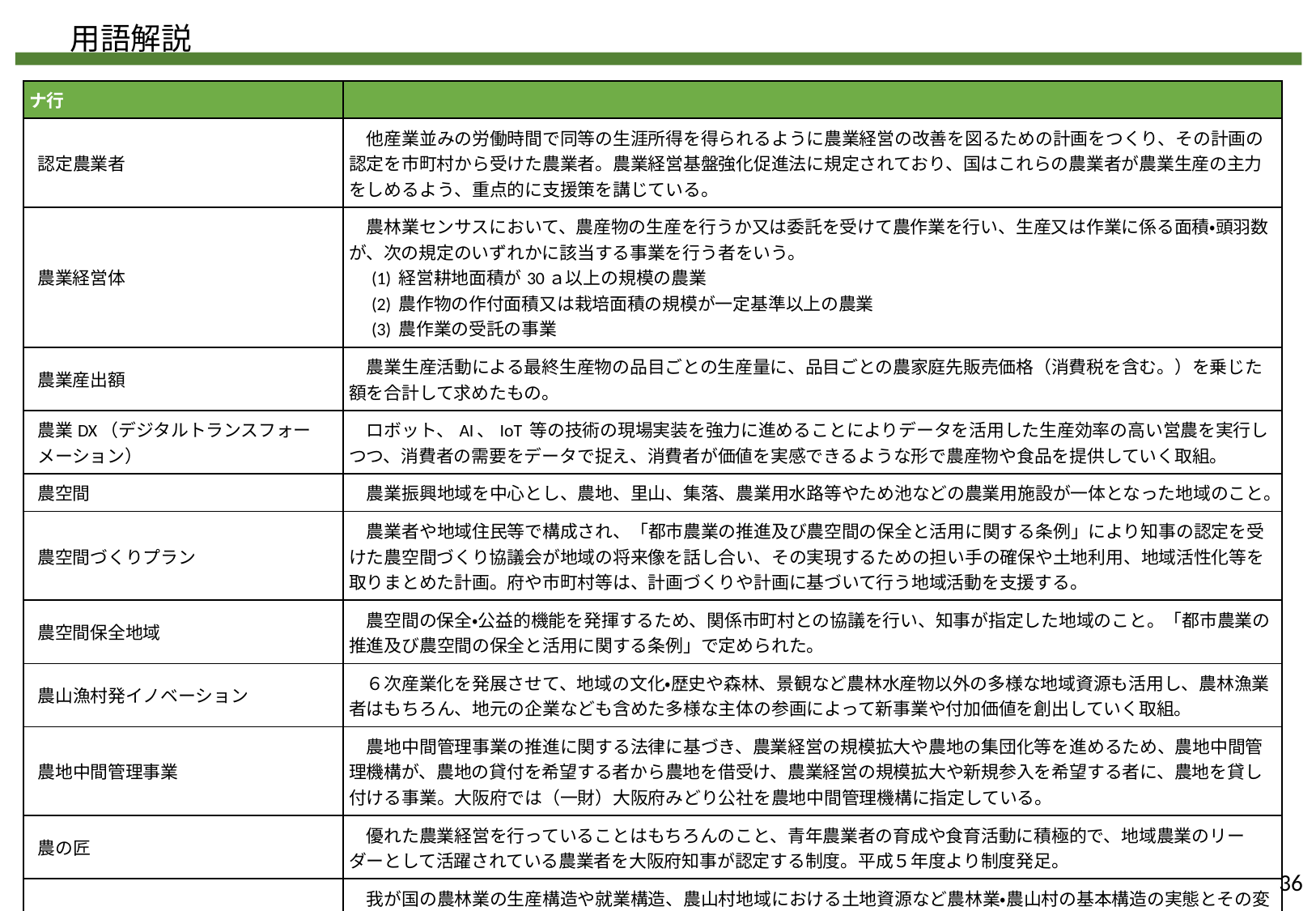

用語解説

| ナ行 |  |
| --- | --- |
| 認定農業者 | 他産業並みの労働時間で同等の生涯所得を得られるように農業経営の改善を図るための計画をつくり、その計画の認定を市町村から受けた農業者。農業経営基盤強化促進法に規定されており、国はこれらの農業者が農業生産の主力をしめるよう、重点的に支援策を講じている。 |
| 農業経営体 | 農林業センサスにおいて、農産物の生産を行うか又は委託を受けて農作業を行い、生産又は作業に係る面積・頭羽数が、次の規定のいずれかに該当する事業を行う者をいう。 　(1) 経営耕地面積が30ａ以上の規模の農業 　(2) 農作物の作付面積又は栽培面積の規模が一定基準以上の農業 　(3) 農作業の受託の事業 |
| 農業産出額 | 農業生産活動による最終生産物の品目ごとの生産量に、品目ごとの農家庭先販売価格（消費税を含む。）を乗じた額を合計して求めたもの。 |
| 農業DX（デジタルトランスフォーメーション） | ロボット、AI、IoT 等の技術の現場実装を強力に進めることによりデータを活用した生産効率の高い営農を実行しつつ、消費者の需要をデータで捉え、消費者が価値を実感できるような形で農産物や食品を提供していく取組。 |
| 農空間 | 農業振興地域を中心とし、農地、里山、集落、農業用水路等やため池などの農業用施設が一体となった地域のこと。 |
| 農空間づくりプラン | 農業者や地域住民等で構成され、「都市農業の推進及び農空間の保全と活用に関する条例」により知事の認定を受けた農空間づくり協議会が地域の将来像を話し合い、その実現するための担い手の確保や土地利用、地域活性化等を取りまとめた計画。府や市町村等は、計画づくりや計画に基づいて行う地域活動を支援する。 |
| 農空間保全地域 | 農空間の保全・公益的機能を発揮するため、関係市町村との協議を行い、知事が指定した地域のこと。「都市農業の推進及び農空間の保全と活用に関する条例」で定められた。 |
| 農山漁村発イノベーション | ６次産業化を発展させて、地域の文化・歴史や森林、景観など農林水産物以外の多様な地域資源も活用し、農林漁業者はもちろん、地元の企業なども含めた多様な主体の参画によって新事業や付加価値を創出していく取組。 |
| 農地中間管理事業 | 農地中間管理事業の推進に関する法律に基づき、農業経営の規模拡大や農地の集団化等を進めるため、農地中間管理機構が、農地の貸付を希望する者から農地を借受け、農業経営の規模拡大や新規参入を希望する者に、農地を貸し付ける事業。大阪府では（一財）大阪府みどり公社を農地中間管理機構に指定している。 |
| 農の匠 | 優れた農業経営を行っていることはもちろんのこと、青年農業者の育成や食育活動に積極的で、地域農業のリーダーとして活躍されている農業者を大阪府知事が認定する制度。平成５年度より制度発足。 |
| 農林業センサス | 我が国の農林業の生産構造や就業構造、農山村地域における土地資源など農林業・農山村の基本構造の実態とその変化を明らかにし、 農林業施策の企画・立案・推進のための基礎資料となる統計を作成し、提供することを目的に、5年ごとに国が行う調査。 |

36